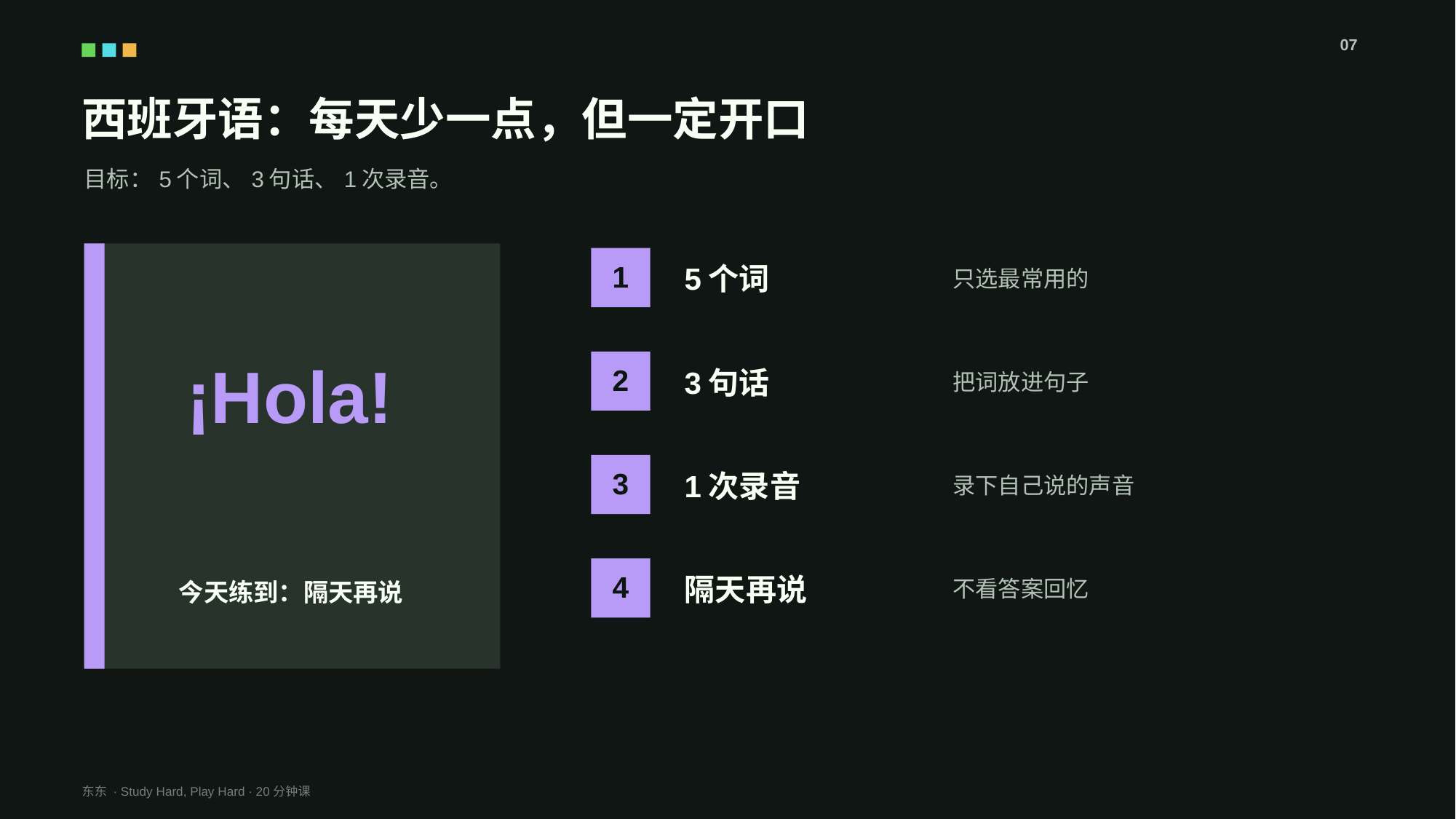

07

西班牙语：每天少一点，但一定开口
目标：5个词、3句话、1次录音。

5个词
只选最常用的

1
¡Hola!
3句话
把词放进句子

2
1次录音
录下自己说的声音

3
隔天再说
不看答案回忆
今天练到：隔天再说

4
东东 · Study Hard, Play Hard · 20分钟课